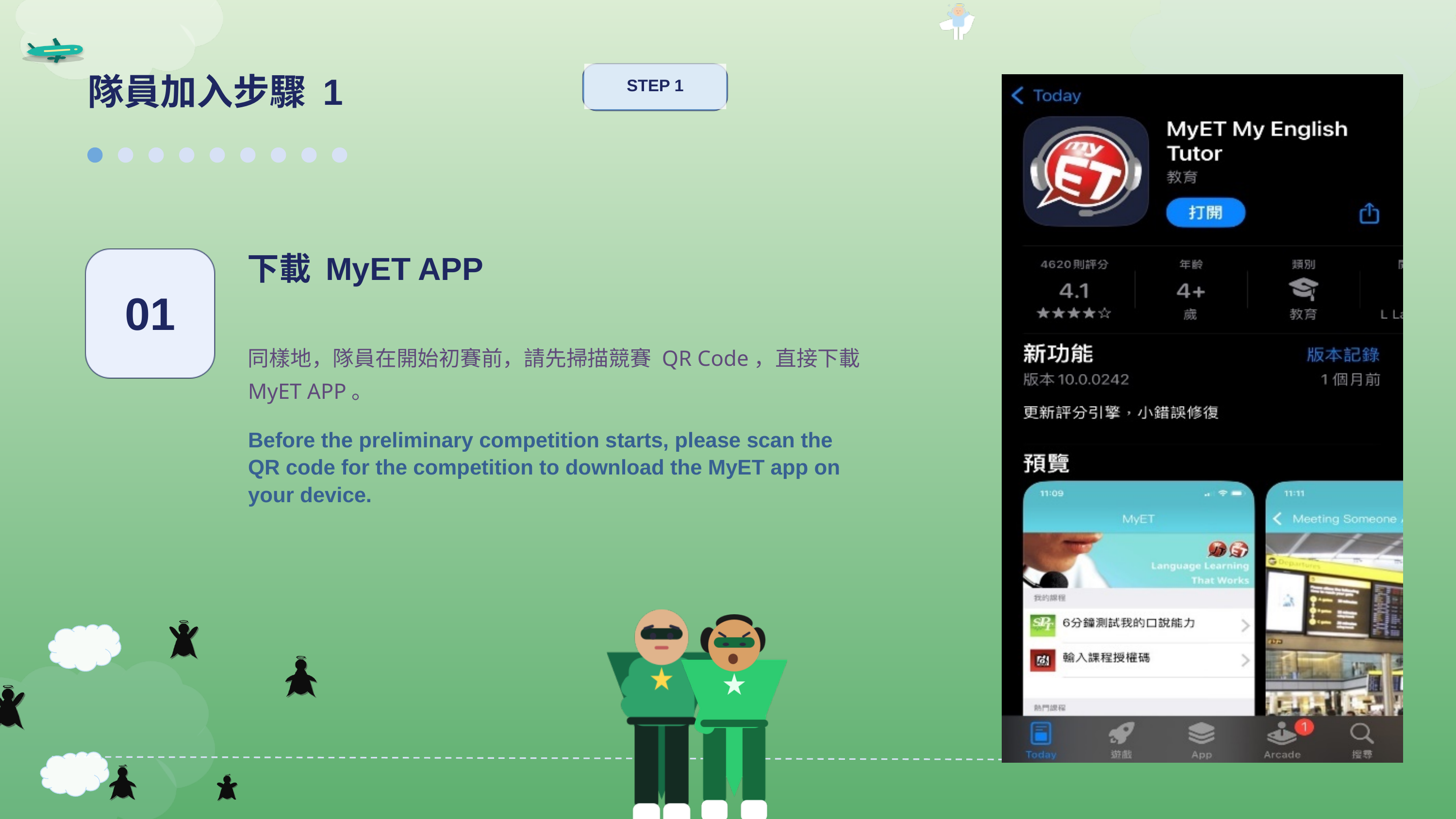

隊員加入步驟 1

STEP 1

下載 MyET APP

01

同樣地，隊員在開始初賽前，請先掃描競賽 QR Code，直接下載 MyET APP。

Before the preliminary competition starts, please scan the QR code for the competition to download the MyET app on your device.